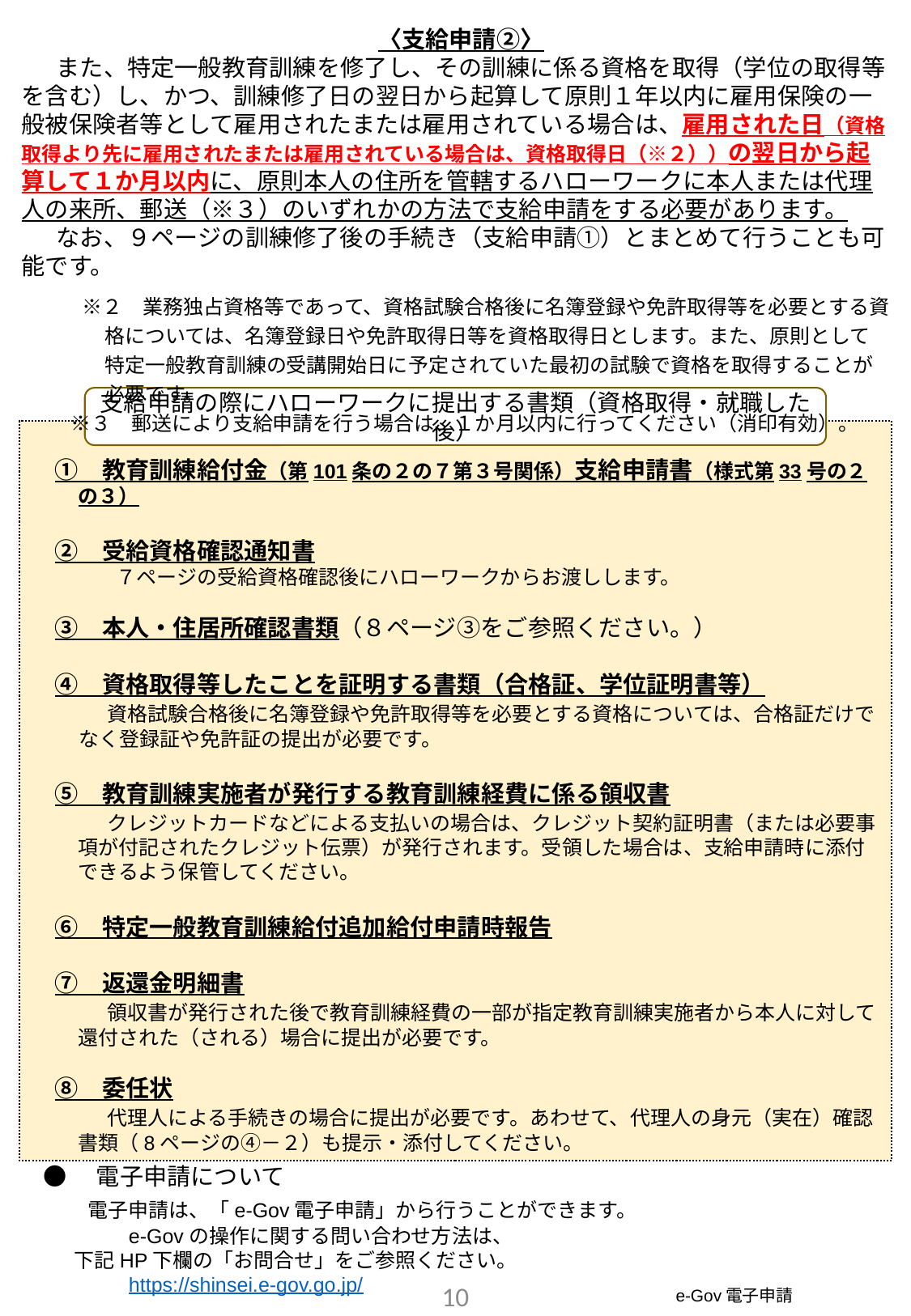

〈支給申請②〉
　また、特定一般教育訓練を修了し、その訓練に係る資格を取得（学位の取得等を含む）し、かつ、訓練修了日の翌日から起算して原則１年以内に雇用保険の一般被保険者等として雇用されたまたは雇用されている場合は、雇用された日（資格取得より先に雇用されたまたは雇用されている場合は、資格取得日（※２））の翌日から起算して１か月以内に、原則本人の住所を管轄するハローワークに本人または代理人の来所、郵送（※３）のいずれかの方法で支給申請をする必要があります。
　なお、９ページの訓練修了後の手続き（支給申請①）とまとめて行うことも可能です。
　　　※２　業務独占資格等であって、資格試験合格後に名簿登録や免許取得等を必要とする資格については、名簿登録日や免許取得日等を資格取得日とします。また、原則として特定一般教育訓練の受講開始日に予定されていた最初の試験で資格を取得することが必要です。
　  　※３　郵送により支給申請を行う場合は、１か月以内に行ってください（消印有効）。
支給申請の際にハローワークに提出する書類（資格取得・就職した後）

　①　教育訓練給付金（第101条の２の７第３号関係）支給申請書（様式第33号の２の３）

　②　受給資格確認通知書
　　　　 ７ページの受給資格確認後にハローワークからお渡しします。

　③　本人・住居所確認書類（８ページ③をご参照ください。）

　④　資格取得等したことを証明する書類（合格証、学位証明書等）
　　　 資格試験合格後に名簿登録や免許取得等を必要とする資格については、合格証だけでなく登録証や免許証の提出が必要です。

　⑤　教育訓練実施者が発行する教育訓練経費に係る領収書
　　　 クレジットカードなどによる支払いの場合は、クレジット契約証明書（または必要事項が付記されたクレジット伝票）が発行されます。受領した場合は、支給申請時に添付できるよう保管してください。

　⑥　特定一般教育訓練給付追加給付申請時報告

　⑦　返還金明細書
　　　 領収書が発行された後で教育訓練経費の一部が指定教育訓練実施者から本人に対して還付された（される）場合に提出が必要です。

　⑧　委任状
　　　 代理人による手続きの場合に提出が必要です。あわせて、代理人の身元（実在）確認書類（8ページの④－２）も提示・添付してください。
  ●　電子申請について
　   電子申請は、「e-Gov電子申請」から行うことができます。
　　　　e-Govの操作に関する問い合わせ方法は、
      下記HP下欄の「お問合せ」をご参照ください。
　　　　https://shinsei.e-gov.go.jp/

e-Gov電子申請